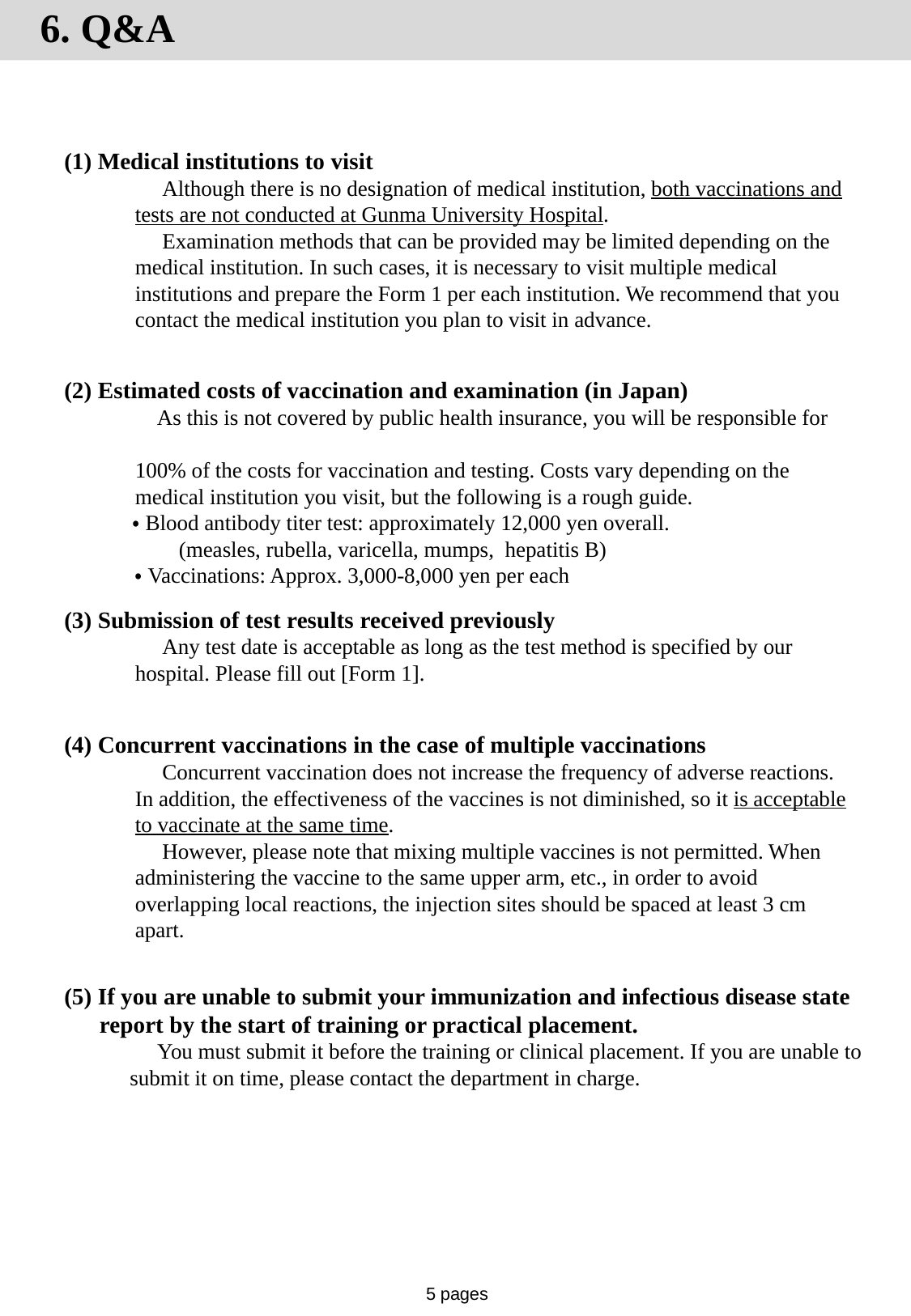

6. Q&A

(1) Medical institutions to visit
　Although there is no designation of medical institution, both vaccinations and tests are not conducted at Gunma University Hospital.
　Examination methods that can be provided may be limited depending on the medical institution. In such cases, it is necessary to visit multiple medical institutions and prepare the Form 1 per each institution. We recommend that you contact the medical institution you plan to visit in advance.
(2) Estimated costs of vaccination and examination (in Japan)
　　　　As this is not covered by public health insurance, you will be responsible for
　　　100% of the costs for vaccination and testing. Costs vary depending on the
　　　medical institution you visit, but the following is a rough guide.
             ・Blood antibody titer test: approximately 12,000 yen overall.
　　　　　(measles, rubella, varicella, mumps,  hepatitis B)
・Vaccinations: Approx. 3,000-8,000 yen per each
(3) Submission of test results received previously
　Any test date is acceptable as long as the test method is specified by our hospital. Please fill out [Form 1].
(4) Concurrent vaccinations in the case of multiple vaccinations
　Concurrent vaccination does not increase the frequency of adverse reactions. In addition, the effectiveness of the vaccines is not diminished, so it is acceptable to vaccinate at the same time.
　However, please note that mixing multiple vaccines is not permitted. When administering the vaccine to the same upper arm, etc., in order to avoid overlapping local reactions, the injection sites should be spaced at least 3 cm apart.
(5) If you are unable to submit your immunization and infectious disease state
      report by the start of training or practical placement.
                 You must submit it before the training or clinical placement. If you are unable to
            submit it on time, please contact the department in charge.
5 pages